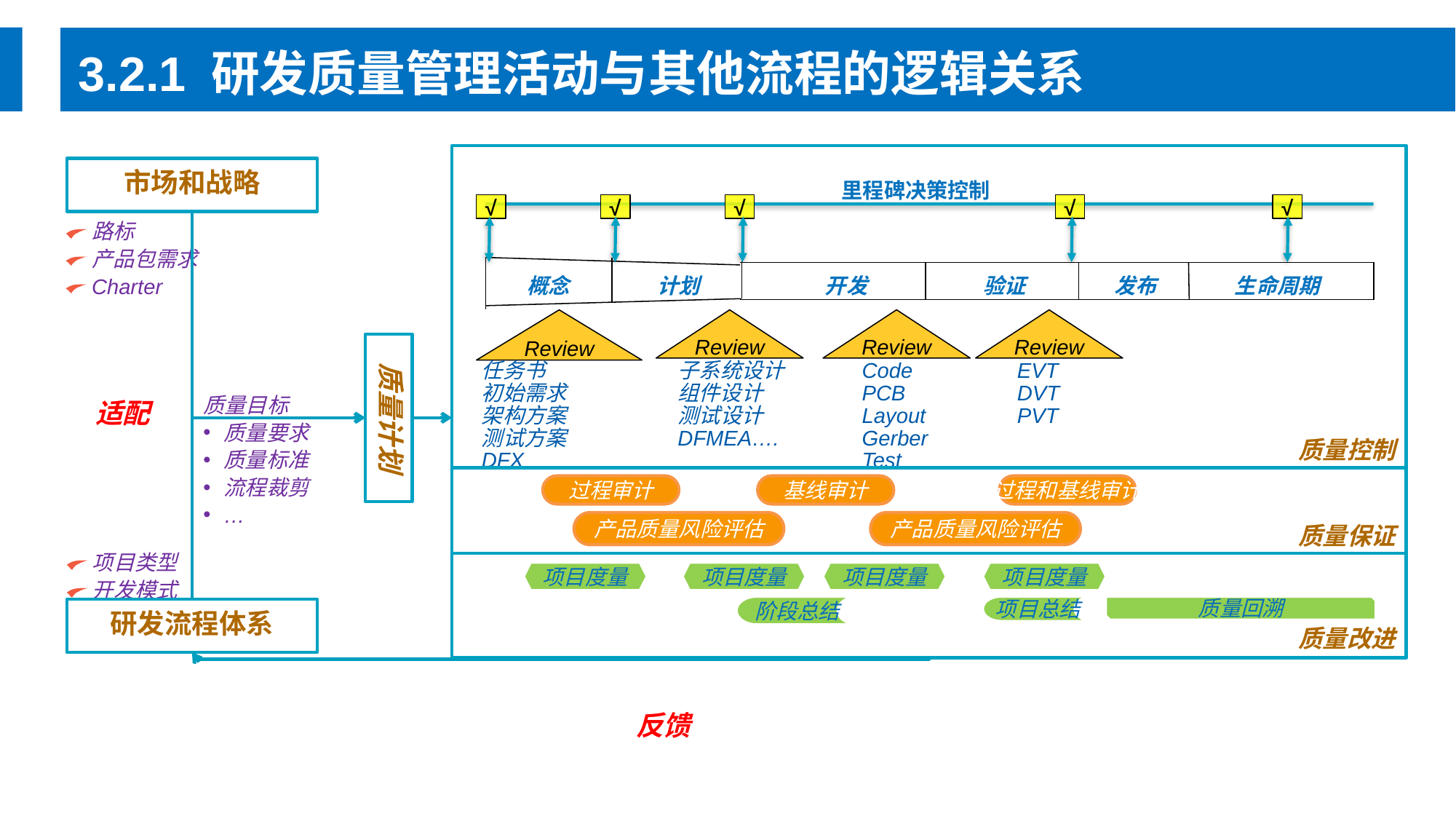

3.2.1 研发质量管理活动与其他流程的逻辑关系
质量控制
市场和战略
里程碑决策控制
√
√
√
√
√

概念
计划
开发
验证
发布
生命周期
路标
产品包需求
Charter
Review
Review
Review
Review
质量计划
任务书
初始需求
架构方案
测试方案
DFX
子系统设计
组件设计
测试设计
DFMEA….
Code
PCB
Layout
Gerber
Test case
EVT
DVT
PVT
适配
质量目标
质量要求
质量标准
流程裁剪
…
质量保证
过程审计
基线审计
过程和基线审计
产品质量风险评估
产品质量风险评估
项目类型
开发模式
质量改进
项目度量
项目度量
项目度量
项目度量
阶段总结
项目总结
质量回溯
研发流程体系
反馈